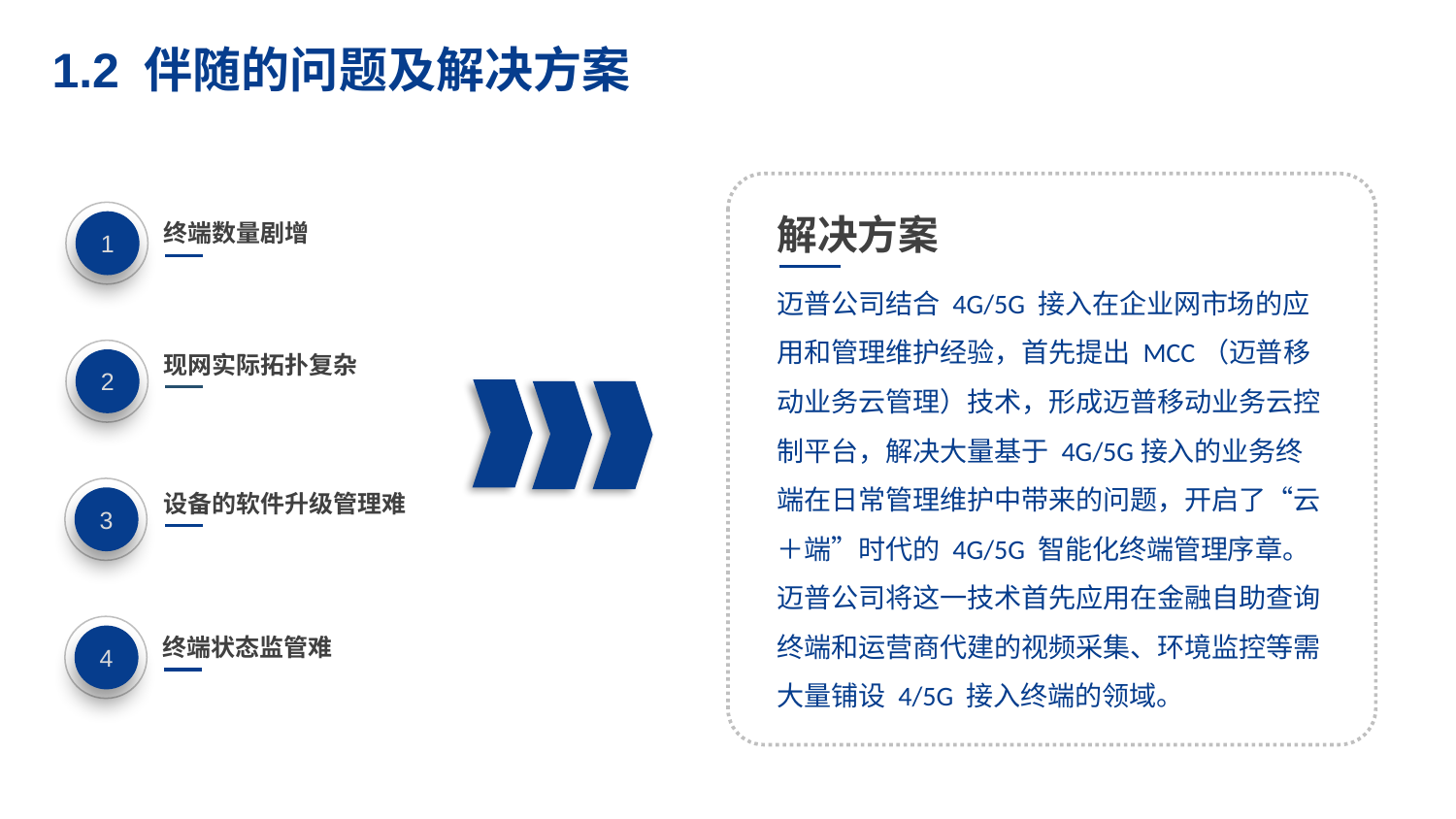

1.2 伴随的问题及解决方案

1
终端数量剧增

解决方案

迈普公司结合 4G/5G 接入在企业网市场的应用和管理维护经验，首先提出 MCC（迈普移动业务云管理）技术，形成迈普移动业务云控制平台，解决大量基于 4G/5G接入的业务终端在日常管理维护中带来的问题，开启了“云＋端”时代的 4G/5G 智能化终端管理序章。
迈普公司将这一技术首先应用在金融自助查询终端和运营商代建的视频采集、环境监控等需大量铺设 4/5G 接入终端的领域。

2
现网实际拓扑复杂

3
设备的软件升级管理难

4
终端状态监管难